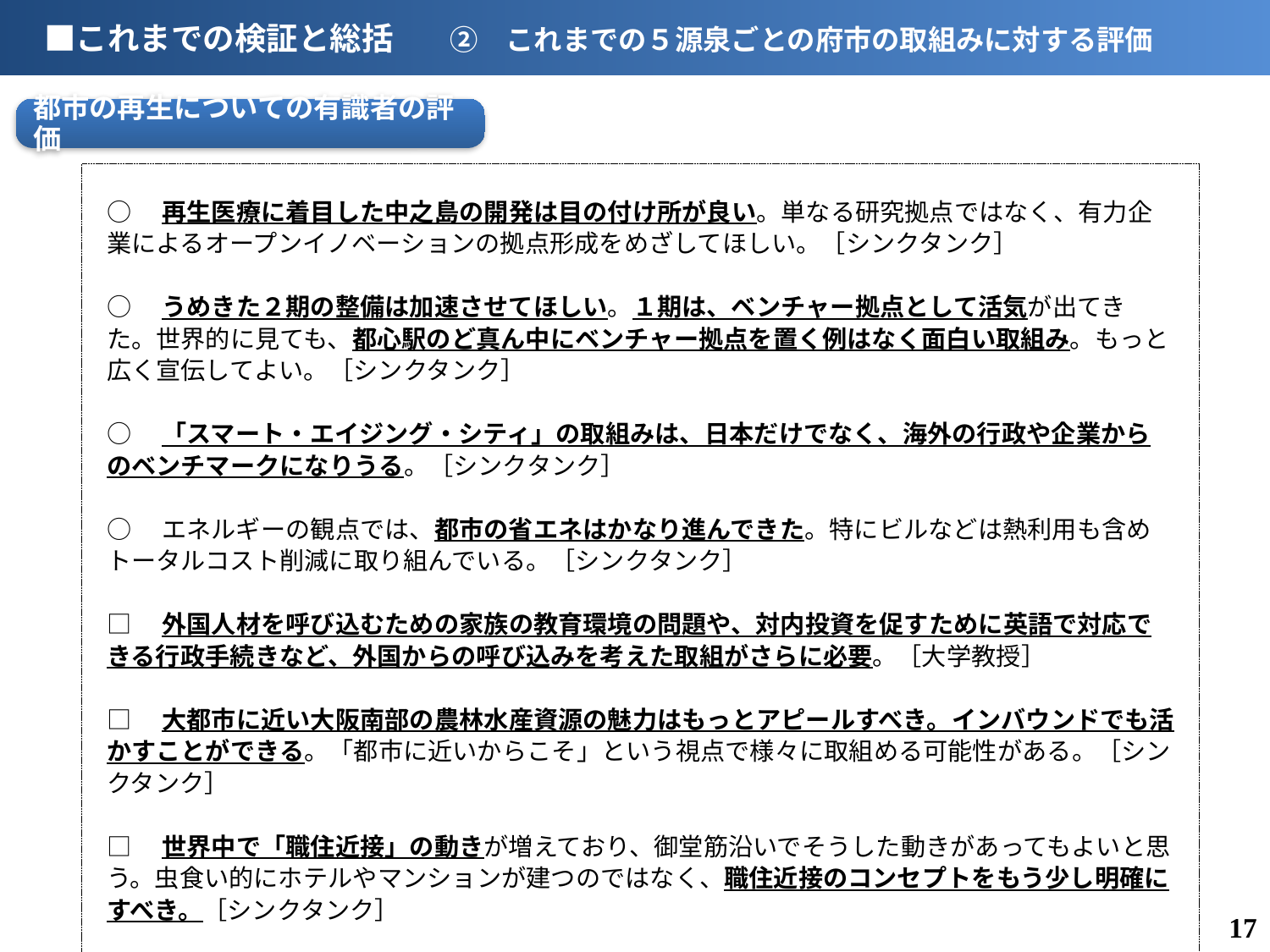

■これまでの検証と総括　　②　これまでの５源泉ごとの府市の取組みに対する評価
都市の再生についての有識者の評価
○　再生医療に着目した中之島の開発は目の付け所が良い。単なる研究拠点ではなく、有力企業によるオープンイノベーションの拠点形成をめざしてほしい。［シンクタンク］

○　うめきた２期の整備は加速させてほしい。１期は、ベンチャー拠点として活気が出てきた。世界的に見ても、都心駅のど真ん中にベンチャー拠点を置く例はなく面白い取組み。もっと広く宣伝してよい。［シンクタンク］

○　「スマート・エイジング・シティ」の取組みは、日本だけでなく、海外の行政や企業からのベンチマークになりうる。［シンクタンク］

○　エネルギーの観点では、都市の省エネはかなり進んできた。特にビルなどは熱利用も含めトータルコスト削減に取り組んでいる。［シンクタンク］

□　外国人材を呼び込むための家族の教育環境の問題や、対内投資を促すために英語で対応できる行政手続きなど、外国からの呼び込みを考えた取組がさらに必要。［大学教授］

□　大都市に近い大阪南部の農林水産資源の魅力はもっとアピールすべき。インバウンドでも活かすことができる。「都市に近いからこそ」という視点で様々に取組める可能性がある。［シンクタンク］

□　世界中で「職住近接」の動きが増えており、御堂筋沿いでそうした動きがあってもよいと思う。虫食い的にホテルやマンションが建つのではなく、職住近接のコンセプトをもう少し明確にすべき。［シンクタンク］
17